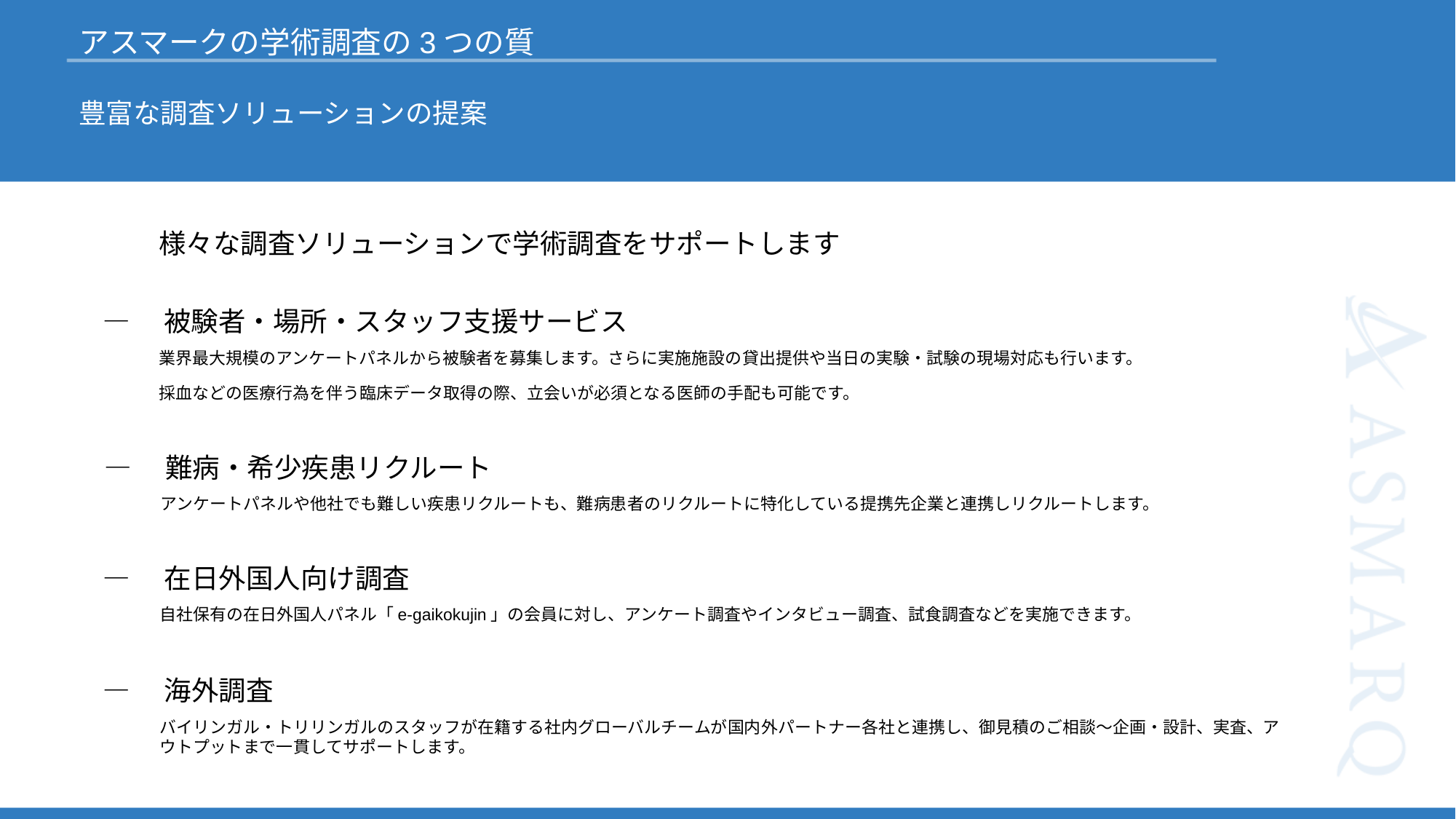

アスマークの学術調査の3つの質

豊富な調査ソリューションの提案
様々な調査ソリューションで学術調査をサポートします
―　被験者・場所・スタッフ支援サービス
業界最大規模のアンケートパネルから被験者を募集します。さらに実施施設の貸出提供や当日の実験・試験の現場対応も行います。
採血などの医療行為を伴う臨床データ取得の際、立会いが必須となる医師の手配も可能です。
―　難病・希少疾患リクルート
アンケートパネルや他社でも難しい疾患リクルートも、難病患者のリクルートに特化している提携先企業と連携しリクルートします。
―　在日外国人向け調査
自社保有の在日外国人パネル「e-gaikokujin」の会員に対し、アンケート調査やインタビュー調査、試食調査などを実施できます。
―　海外調査
バイリンガル・トリリンガルのスタッフが在籍する社内グローバルチームが国内外パートナー各社と連携し、御見積のご相談～企画・設計、実査、アウトプットまで一貫してサポートします。